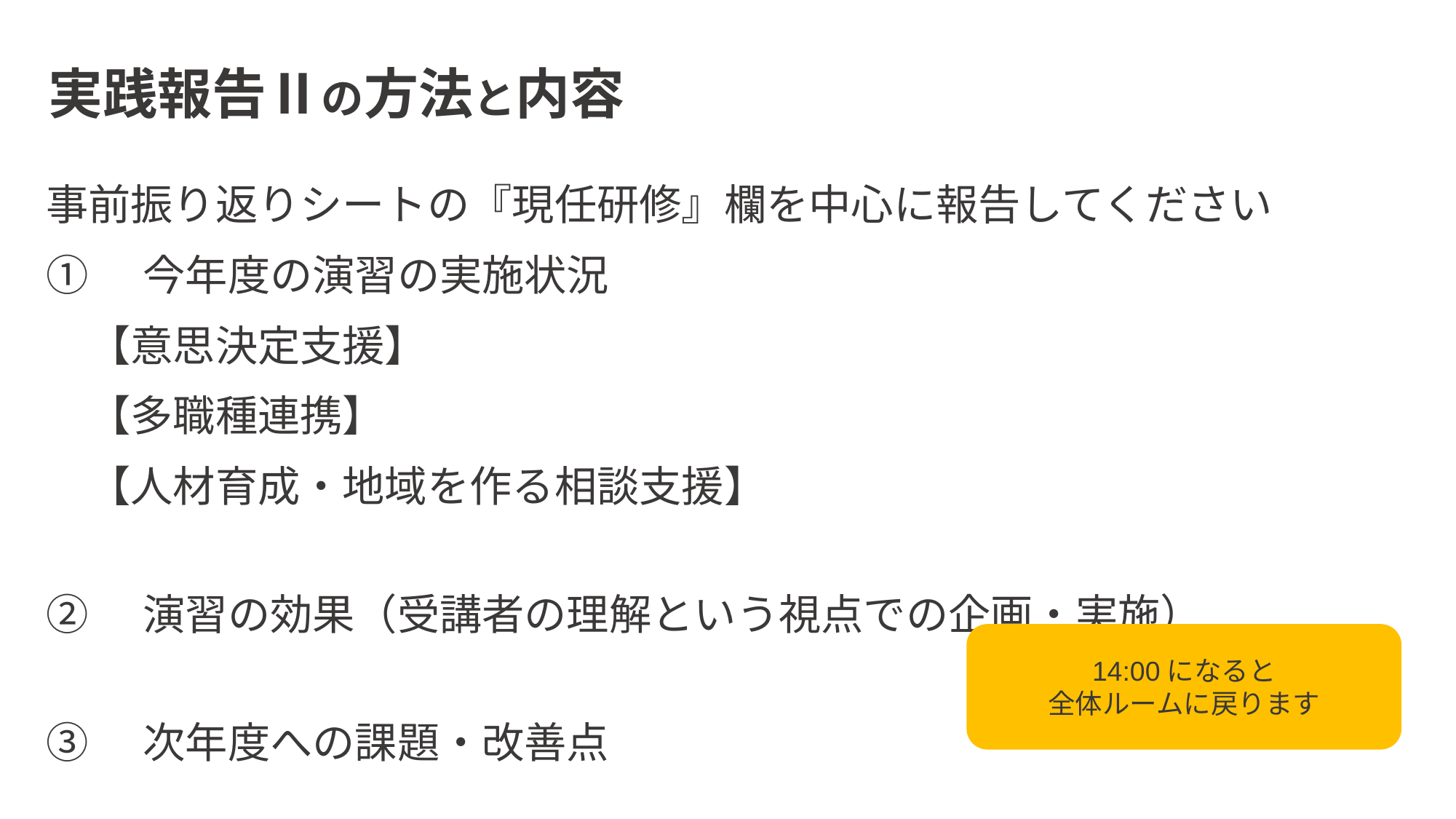

実践報告Ⅱの方法と内容
事前振り返りシートの『現任研修』欄を中心に報告してください
①　今年度の演習の実施状況
　【意思決定支援】
　【多職種連携】
　【人材育成・地域を作る相談支援】

②　演習の効果（受講者の理解という視点での企画・実施）

③　次年度への課題・改善点
14:00になると
全体ルームに戻ります